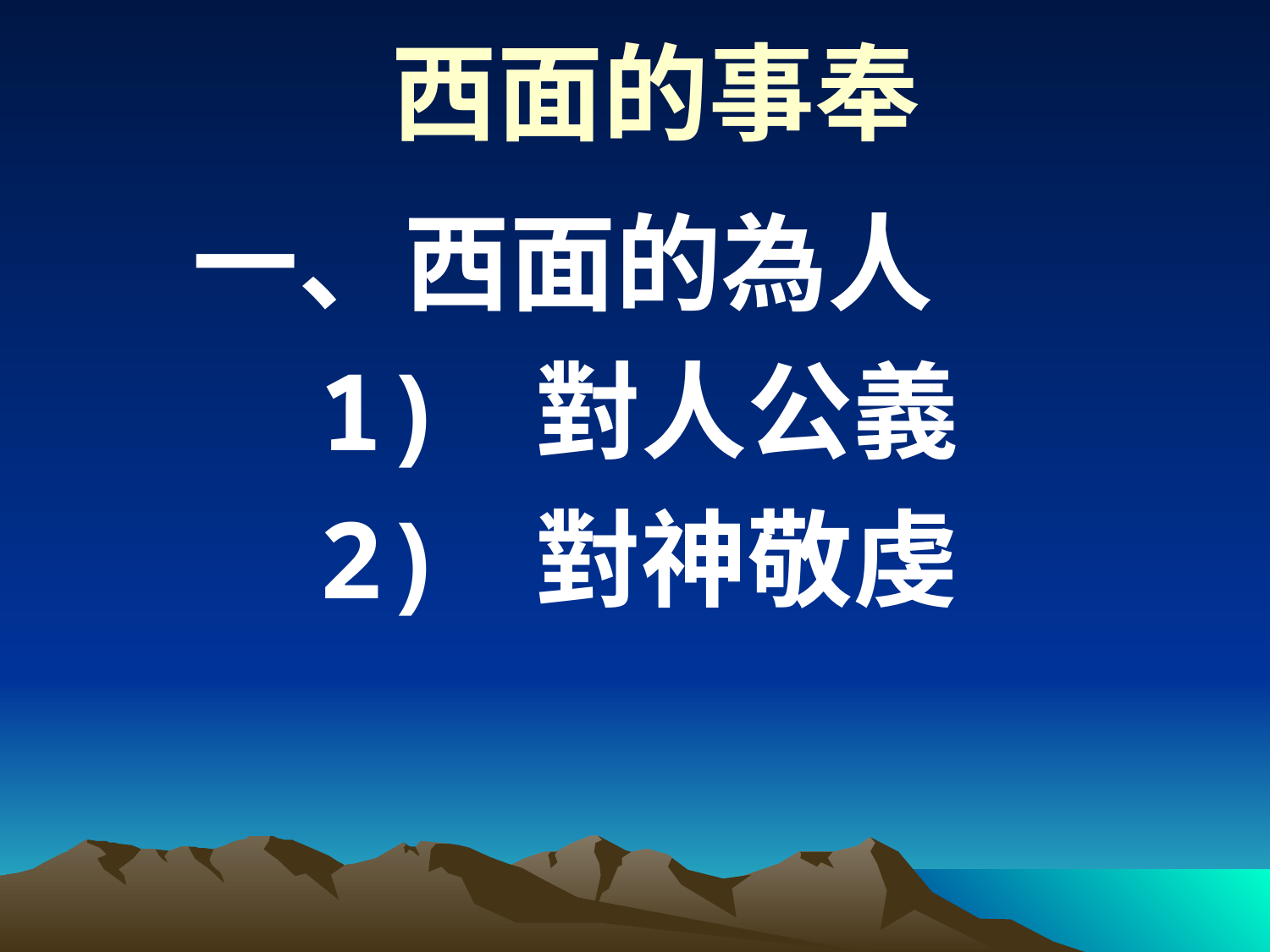

# 西面的事奉
一、西面的為人
	1) 對人公義
	2) 對神敬虔